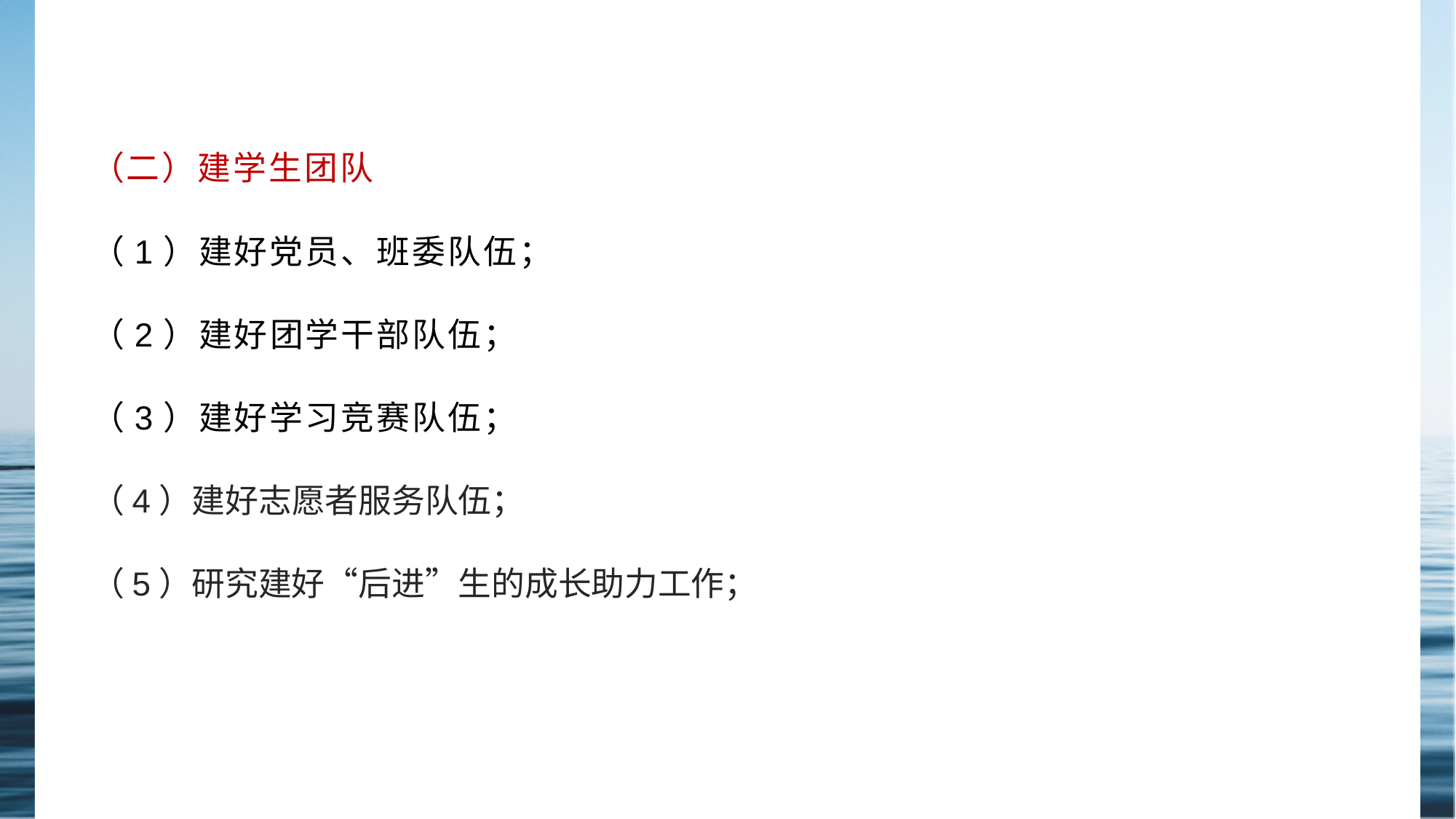

（二）建学生团队
（1）建好党员、班委队伍；
（2）建好团学干部队伍；
（3）建好学习竞赛队伍；
（4）建好志愿者服务队伍；
（5）研究建好“后进”生的成长助力工作；